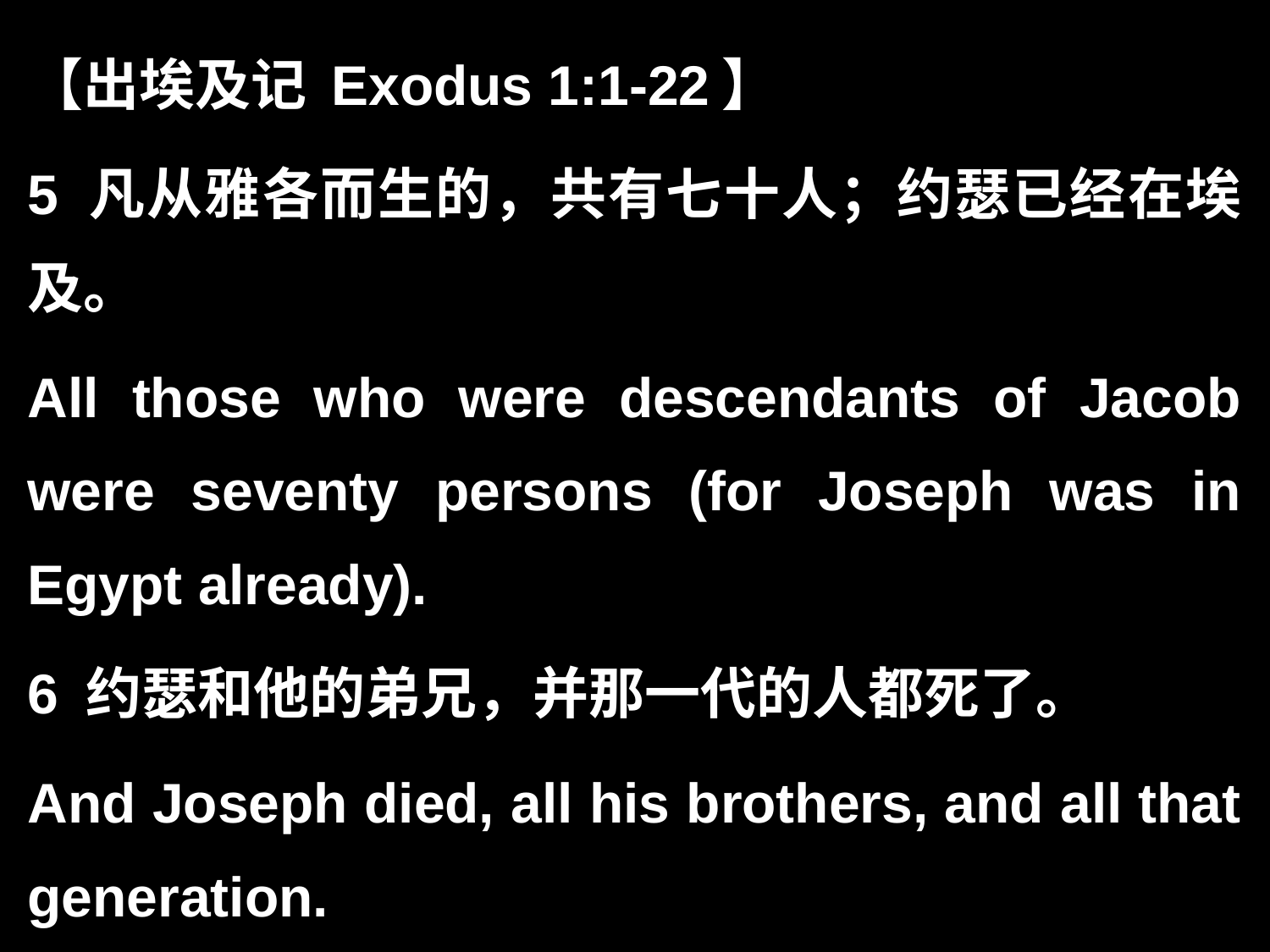

【出埃及记 Exodus 1:1-22】
5 凡从雅各而生的，共有七十人；约瑟已经在埃及。
All those who were descendants of Jacob were seventy persons (for Joseph was in Egypt already).
6 约瑟和他的弟兄，并那一代的人都死了。
And Joseph died, all his brothers, and all that generation.